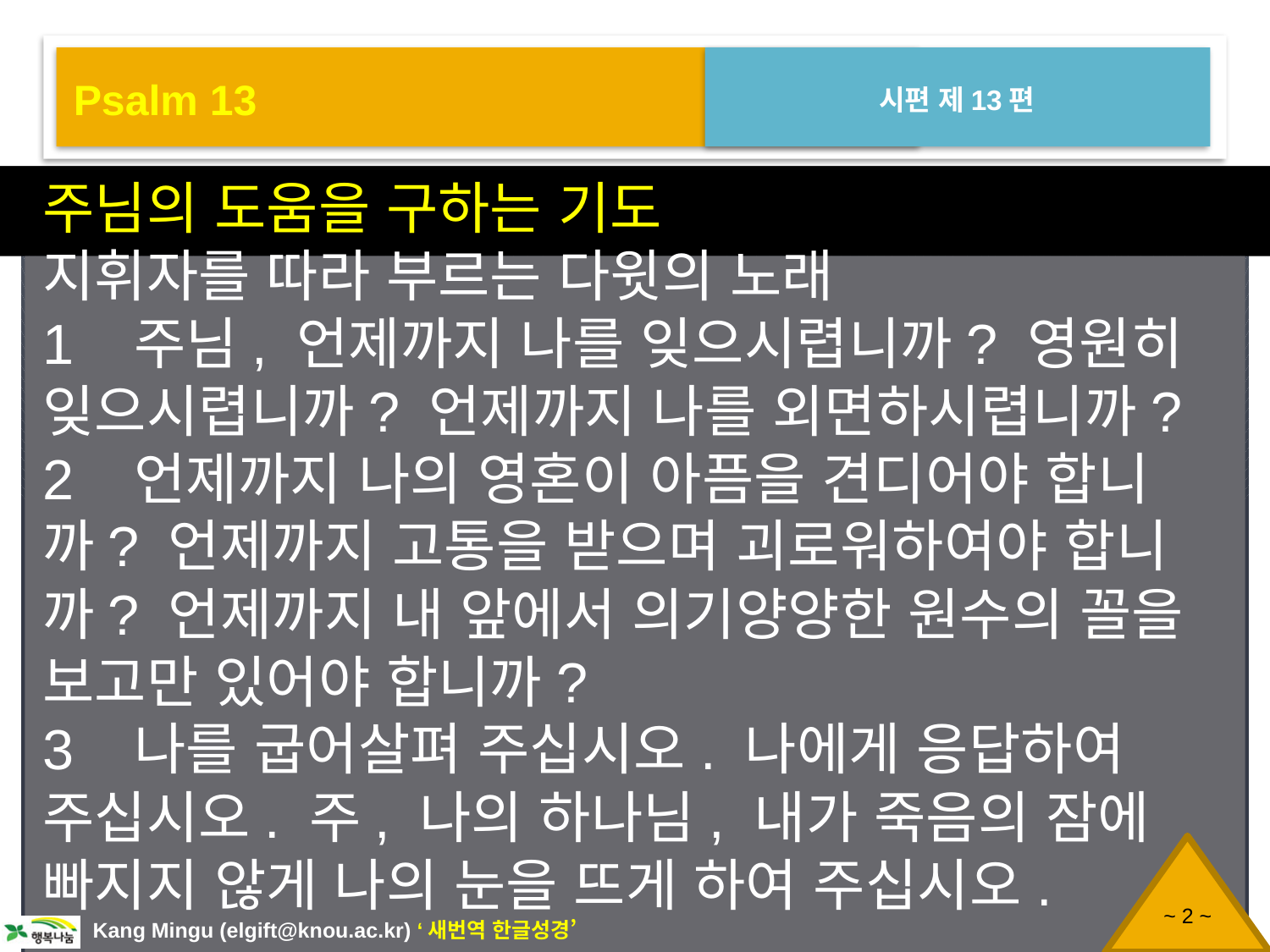

Psalm 13
시편 제13편
주님의 도움을 구하는 기도
지휘자를 따라 부르는 다윗의 노래
1   주님, 언제까지 나를 잊으시렵니까? 영원히 잊으시렵니까? 언제까지 나를 외면하시렵니까?
2   언제까지 나의 영혼이 아픔을 견디어야 합니까? 언제까지 고통을 받으며 괴로워하여야 합니까? 언제까지 내 앞에서 의기양양한 원수의 꼴을 보고만 있어야 합니까?
3   나를 굽어살펴 주십시오. 나에게 응답하여 주십시오. 주, 나의 하나님, 내가 죽음의 잠에 빠지지 않게 나의 눈을 뜨게 하여 주십시오.